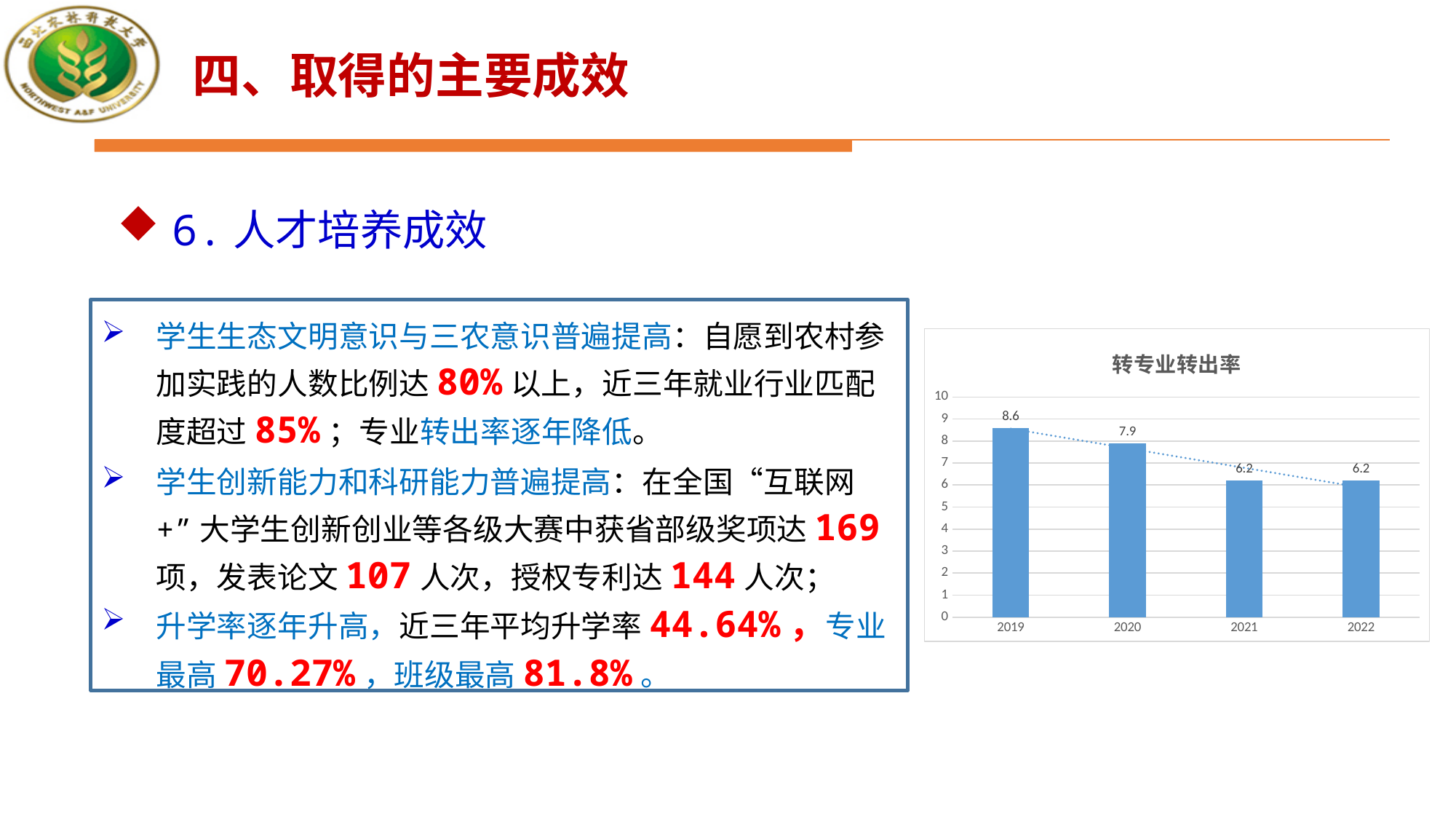

四、取得的主要成效
6.人才培养成效
学生生态文明意识与三农意识普遍提高：自愿到农村参加实践的人数比例达80%以上，近三年就业行业匹配度超过85%；专业转出率逐年降低。
学生创新能力和科研能力普遍提高：在全国“互联网+”大学生创新创业等各级大赛中获省部级奖项达169项，发表论文107人次，授权专利达144人次；
升学率逐年升高，近三年平均升学率44.64%，专业最高70.27%，班级最高81.8%。
成效2：

### Chart: 转专业转出率

| Category | 转专业转出率 |
|---|---|
| 2019 | 8.6 |
| 2020 | 7.9 |
| 2021 | 6.2 |
| 2022 | 6.2 |